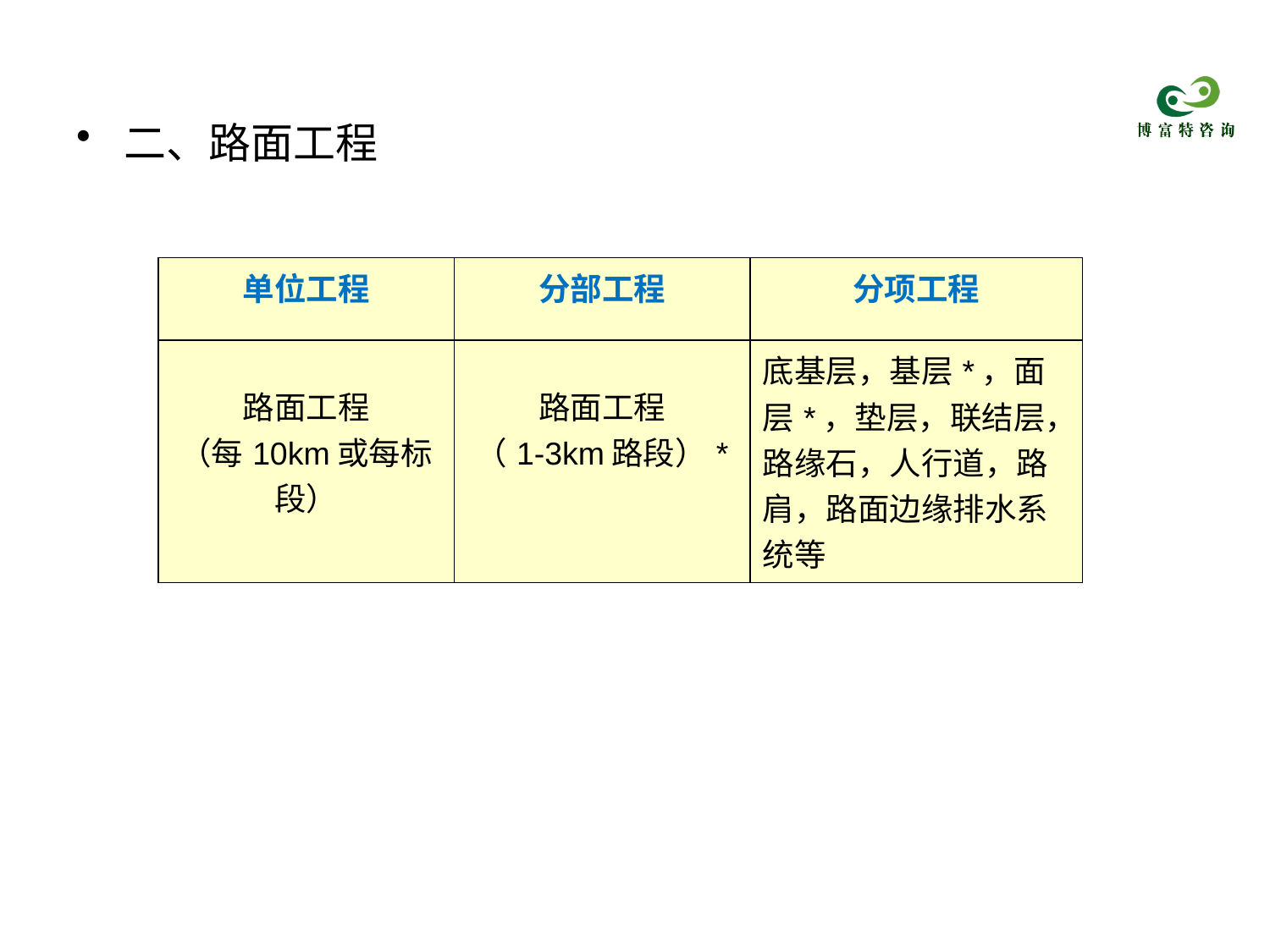

二、路面工程
| 单位工程 | 分部工程 | 分项工程 |
| --- | --- | --- |
| 路面工程 （每10km或每标段） | 路面工程 （1-3km路段）\* | 底基层，基层\*，面层\*，垫层，联结层，路缘石，人行道，路肩，路面边缘排水系统等 |